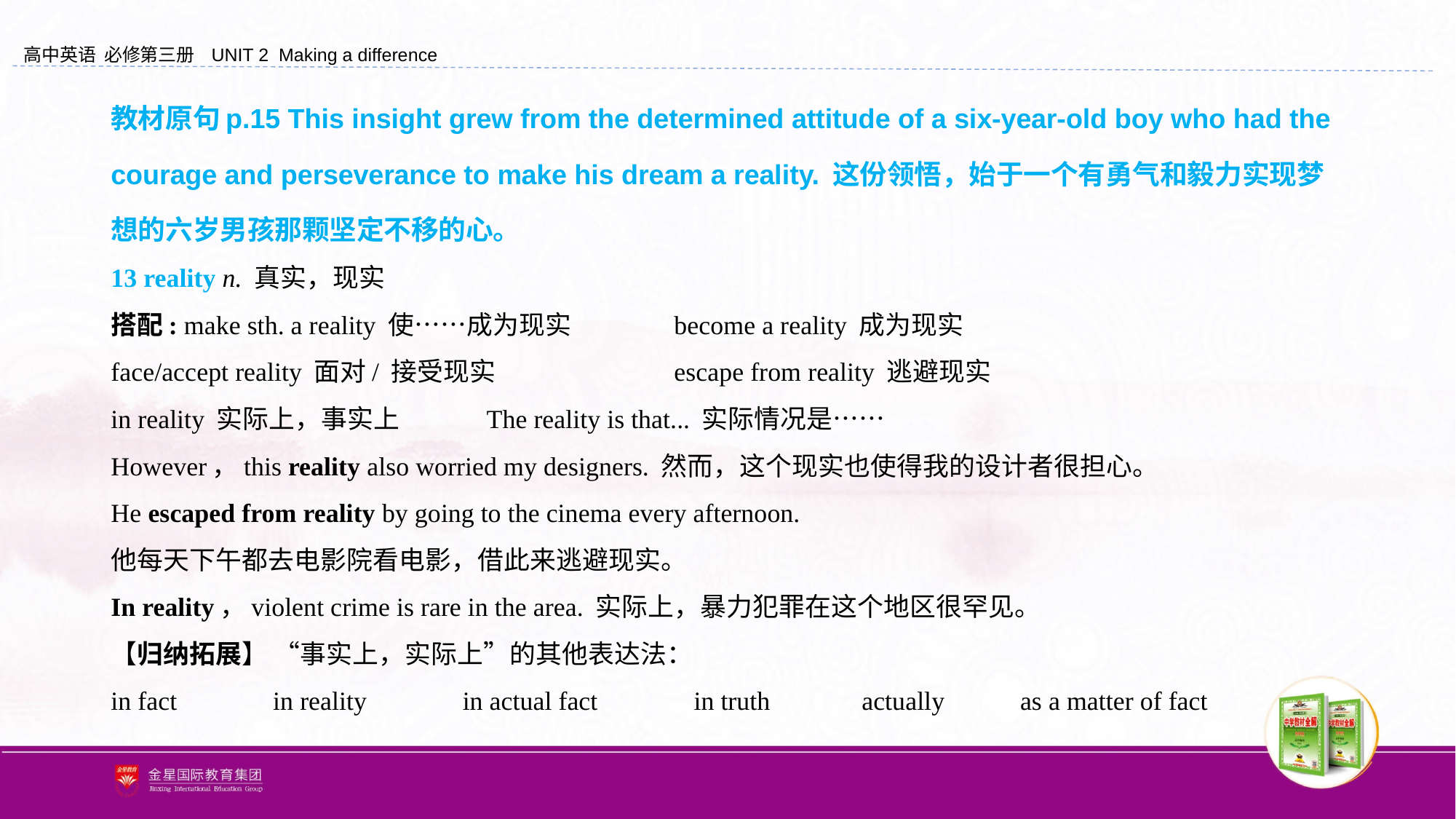

教材原句p.15 This insight grew from the determined attitude of a six-year-old boy who had the courage and perseverance to make his dream a reality. 这份领悟，始于一个有勇气和毅力实现梦想的六岁男孩那颗坚定不移的心。
13 reality n. 真实，现实
搭配: make sth. a reality 使……成为现实 		become a reality 成为现实
face/accept reality 面对/ 接受现实 			escape from reality 逃避现实
in reality 实际上，事实上 				The reality is that... 实际情况是……
However，this reality also worried my designers. 然而，这个现实也使得我的设计者很担心。
He escaped from reality by going to the cinema every afternoon.
他每天下午都去电影院看电影，借此来逃避现实。
In reality，violent crime is rare in the area. 实际上，暴力犯罪在这个地区很罕见。
【归纳拓展】 “事实上，实际上”的其他表达法：
in fact 　　　in reality 　　　in actual fact 　　　in truth 	actually 　 　as a matter of fact